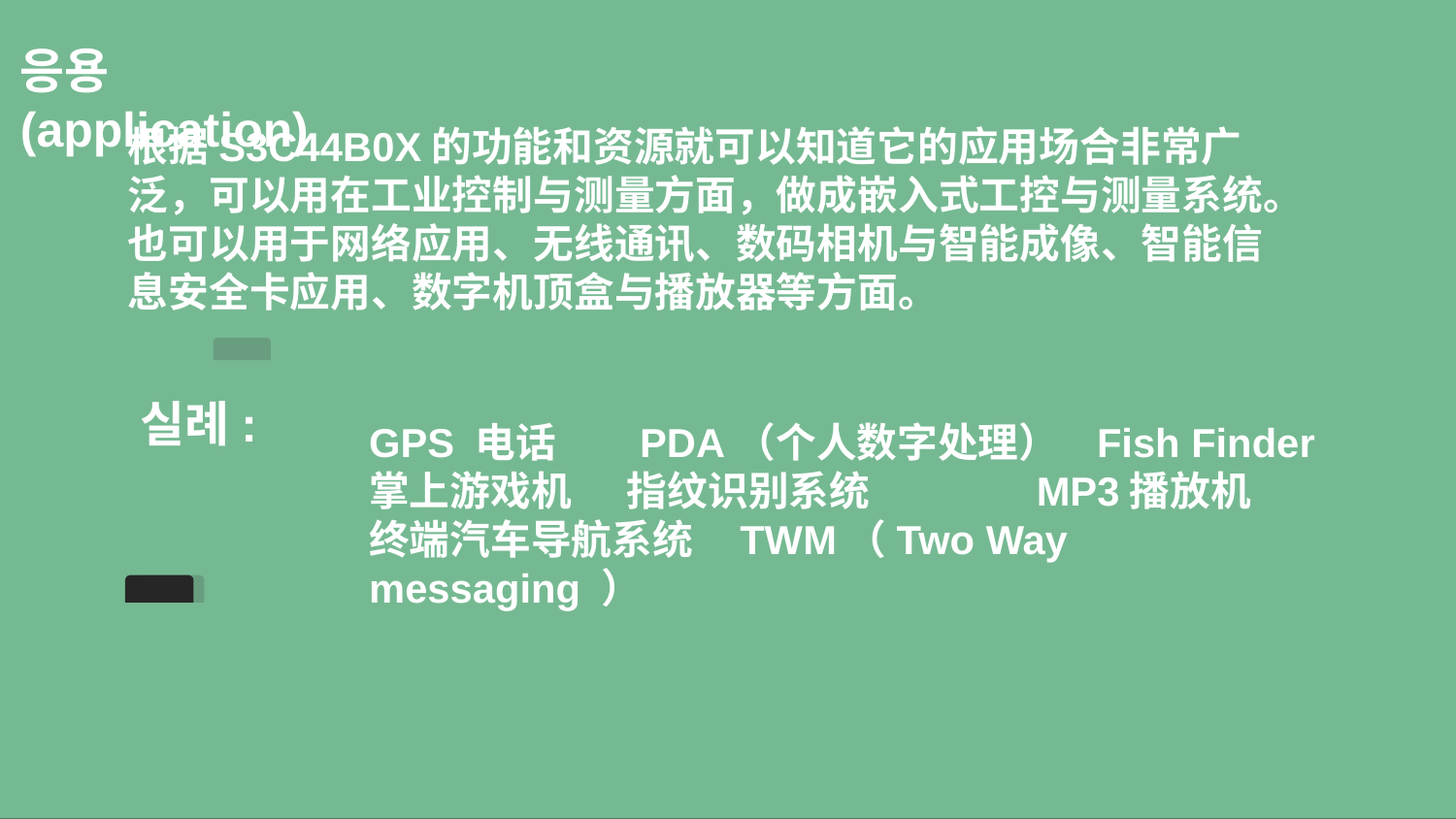

응용(application)
根据S3C44B0X的功能和资源就可以知道它的应用场合非常广泛，可以用在工业控制与测量方面，做成嵌入式工控与测量系统。也可以用于网络应用、无线通讯、数码相机与智能成像、智能信息安全卡应用、数字机顶盒与播放器等方面。

실례:
GPS 电话        PDA（个人数字处理）   Fish Finder
掌上游戏机      指纹识别系统                 MP3播放机
终端汽车导航系统    TWM（Two Way messaging ）